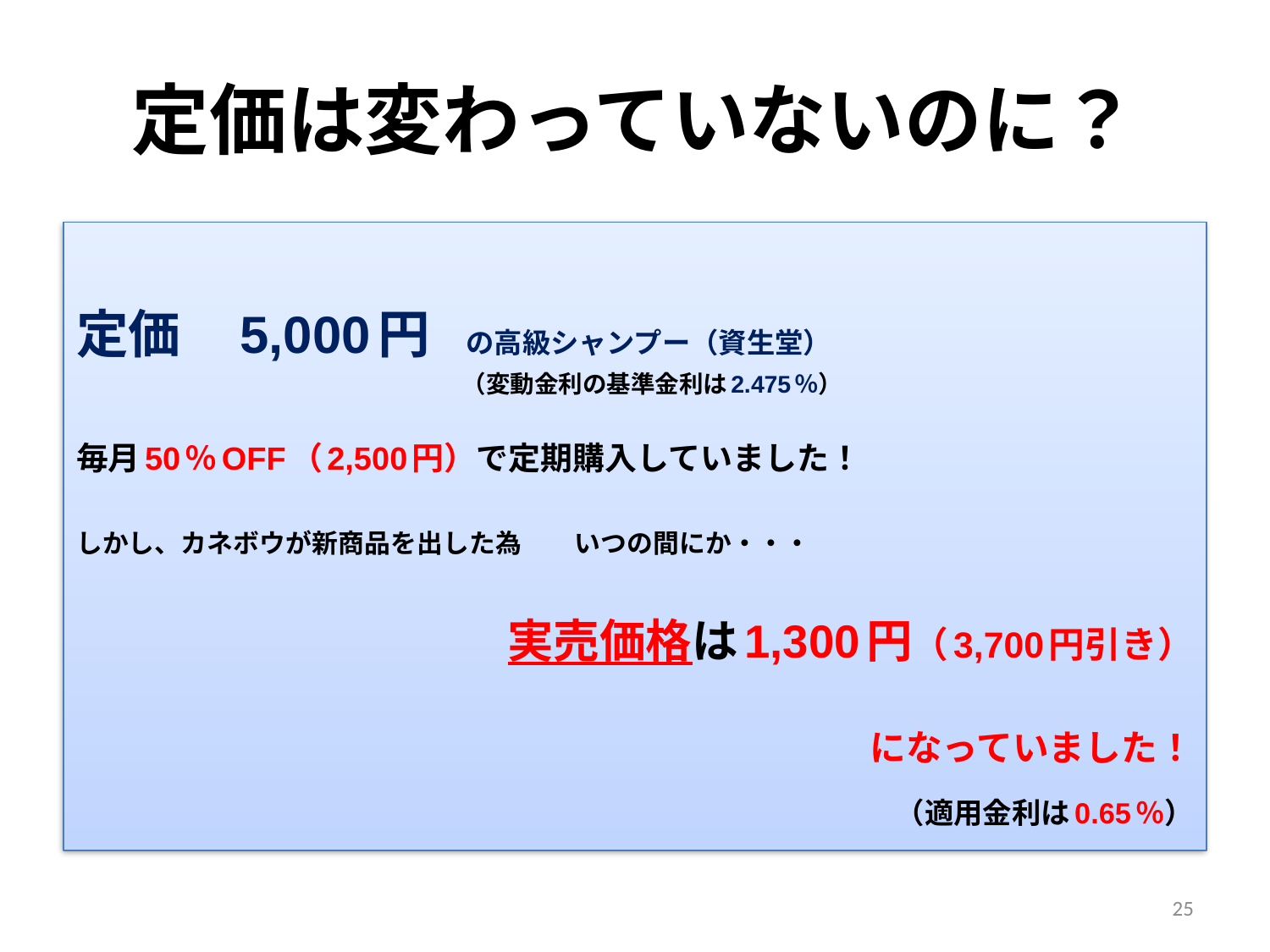

# 定価は変わっていないのに？

定価　5,000円　の高級シャンプー（資生堂）
　　　　　　　　　　　　　　　　（変動金利の基準金利は2.475％）

毎月50％OFF（2,500円）で定期購入していました！

しかし、カネボウが新商品を出した為　　いつの間にか・・・

実売価格は1,300円（3,700円引き）

になっていました！
　　　　　　　（適用金利は0.65％）
25